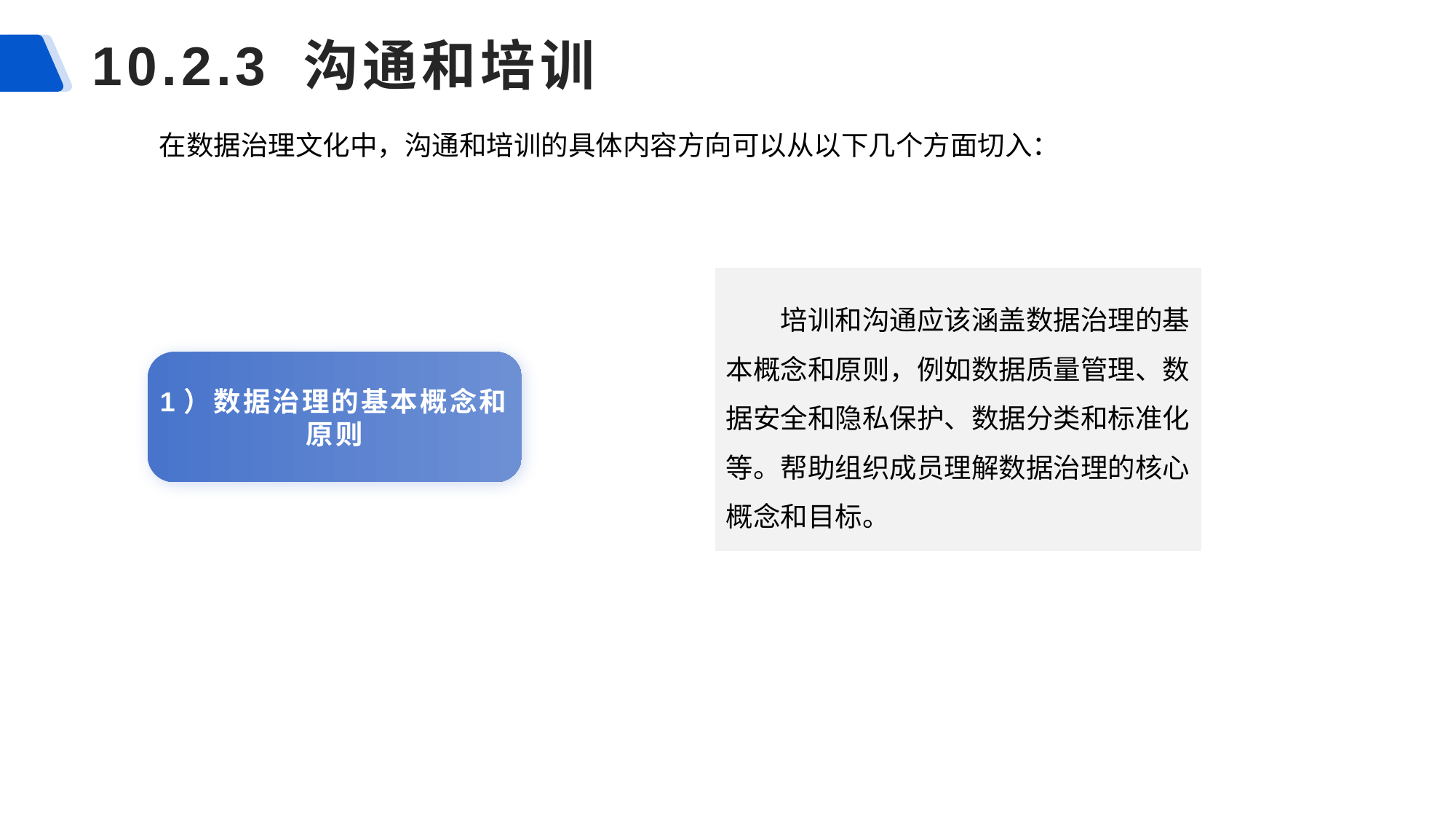

# 10.2.3 沟通和培训
在数据治理文化中，沟通和培训的具体内容方向可以从以下几个方面切入：
培训和沟通应该涵盖数据治理的基本概念和原则，例如数据质量管理、数据安全和隐私保护、数据分类和标准化等。帮助组织成员理解数据治理的核心概念和目标。
1）数据治理的基本概念和原则